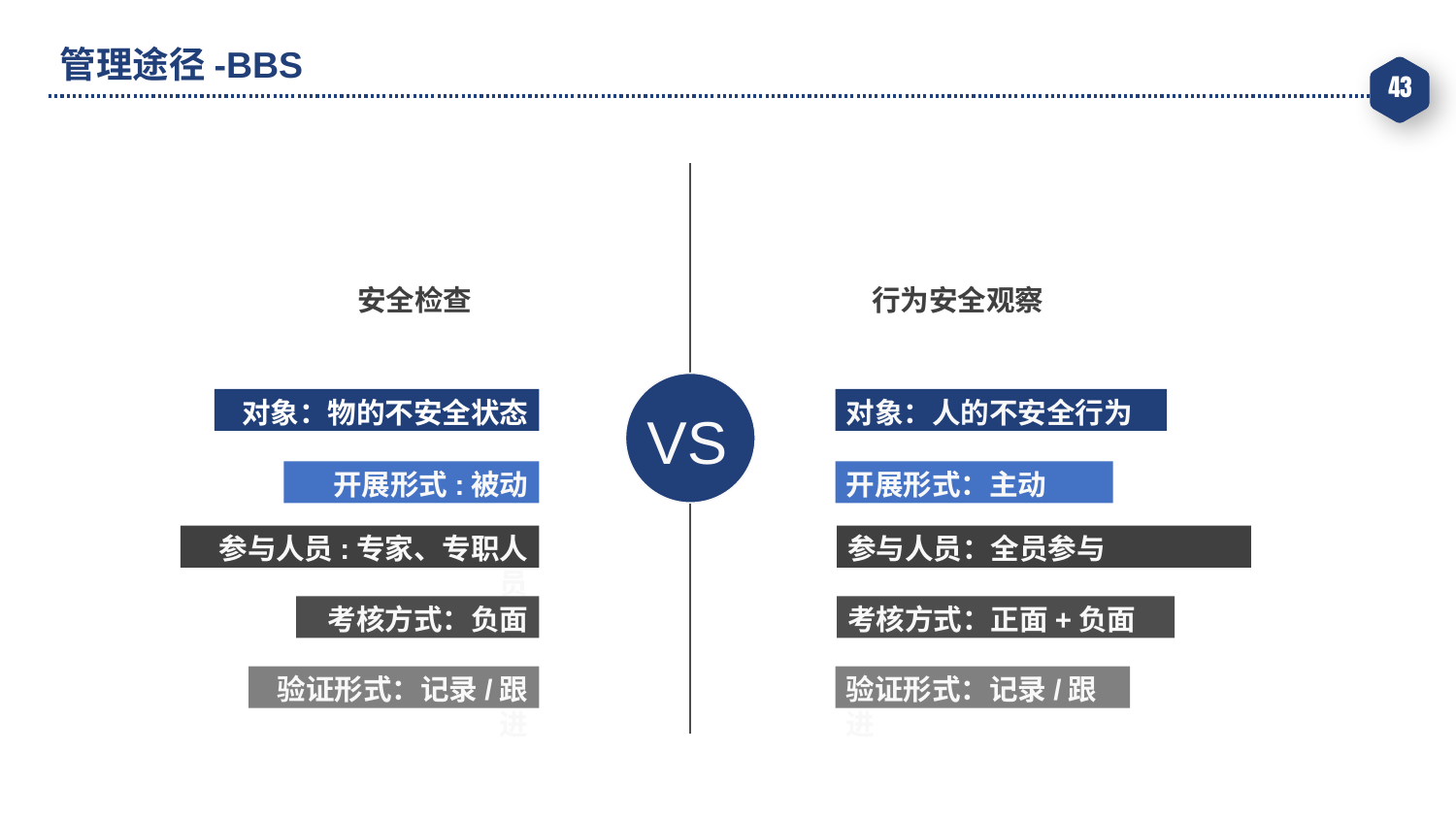

管理途径-BBS
安全检查
行为安全观察

对象：物的不安全状态
对象：人的不安全行为

VS
开展形式:被动
开展形式：主动

参与人员:专家、专职人员
参与人员：全员参与

考核方式：负面
考核方式：正面+负面

验证形式：记录/跟进
验证形式：记录/跟进